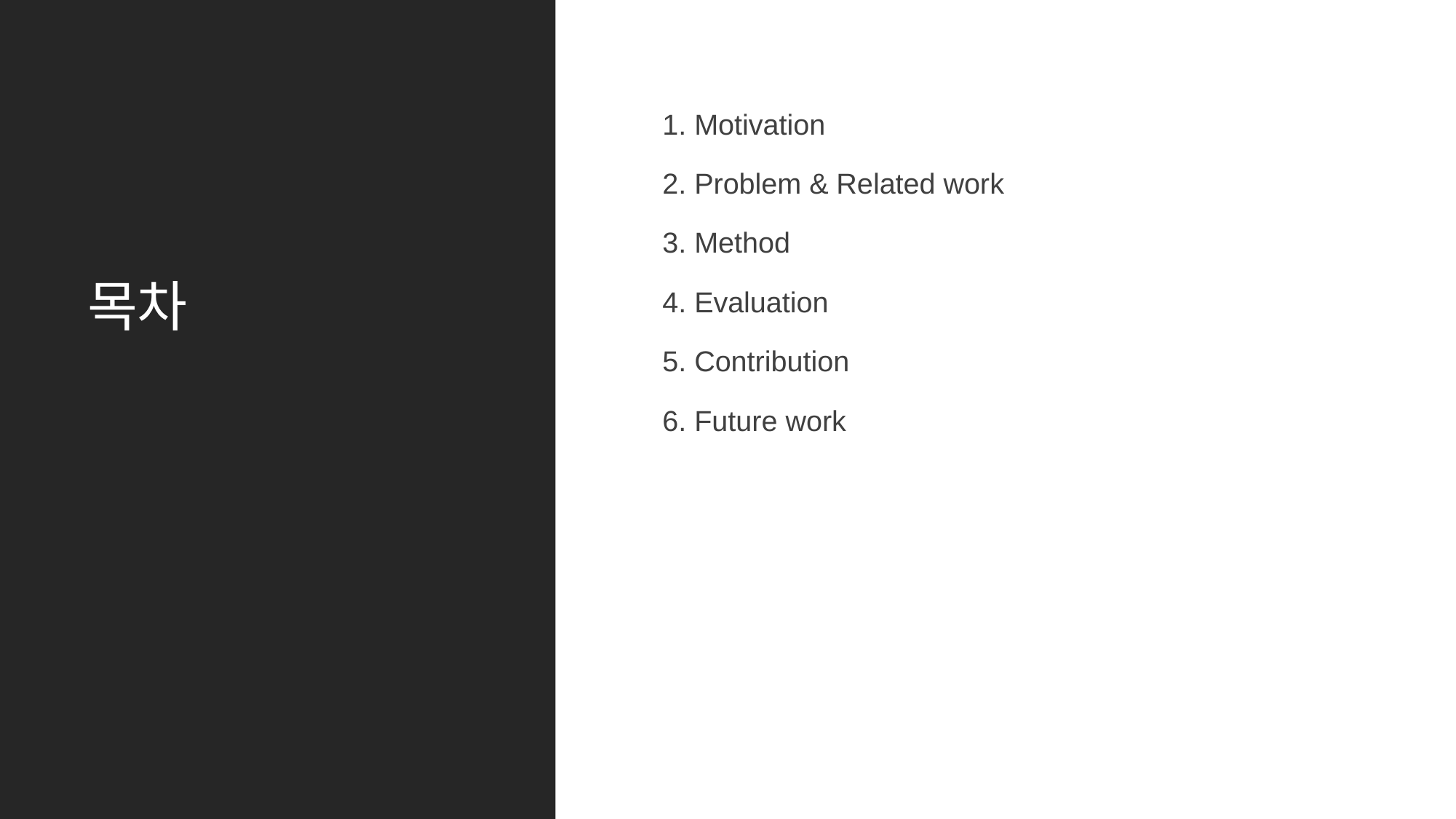

# 목차
1. Motivation
2. Problem & Related work
3. Method
4. Evaluation
5. Contribution
6. Future work